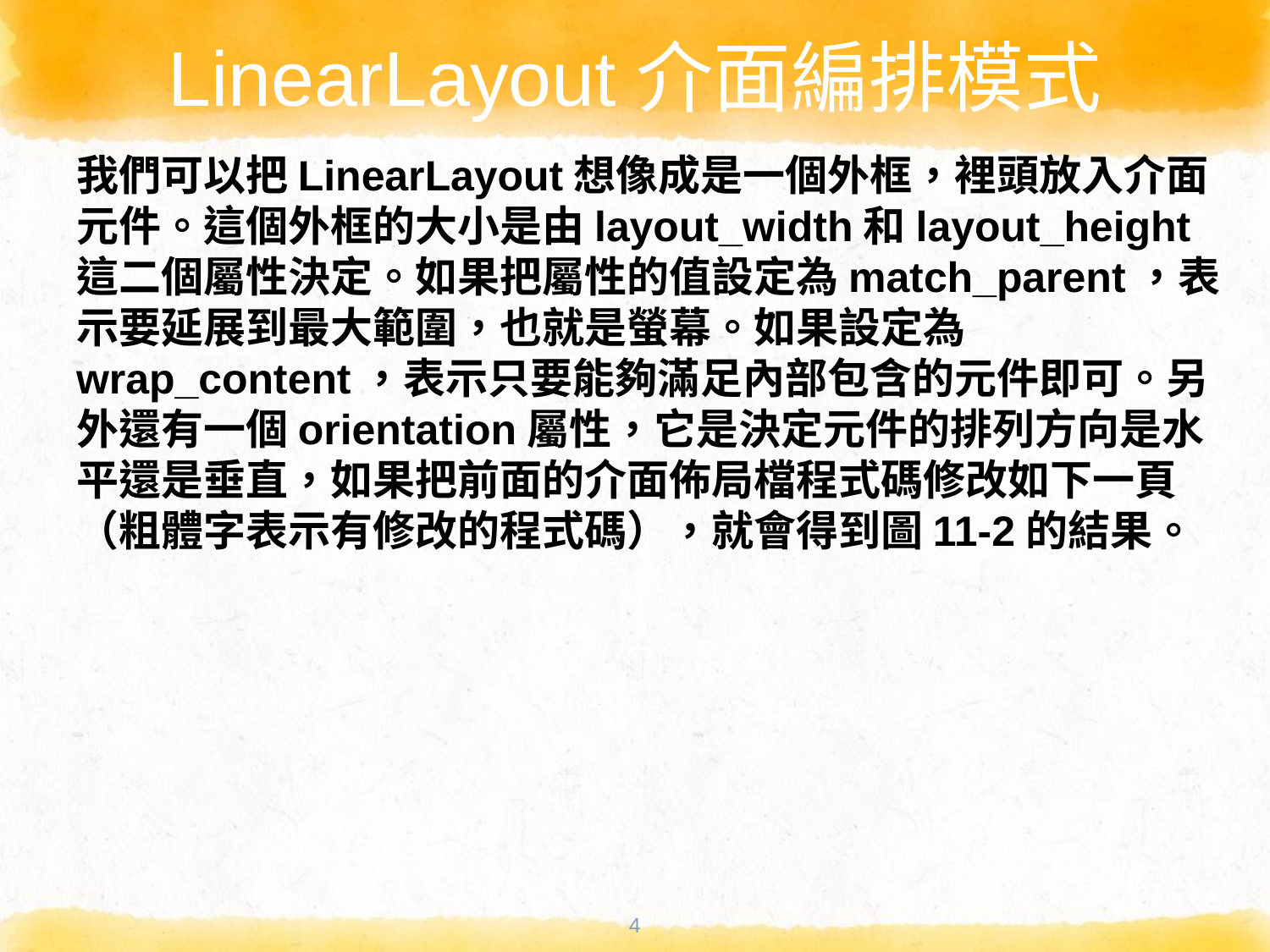

# LinearLayout介面編排模式
我們可以把LinearLayout想像成是一個外框，裡頭放入介面元件。這個外框的大小是由layout_width和layout_height這二個屬性決定。如果把屬性的值設定為match_parent，表示要延展到最大範圍，也就是螢幕。如果設定為wrap_content，表示只要能夠滿足內部包含的元件即可。另外還有一個orientation屬性，它是決定元件的排列方向是水平還是垂直，如果把前面的介面佈局檔程式碼修改如下一頁（粗體字表示有修改的程式碼），就會得到圖11-2的結果。
4